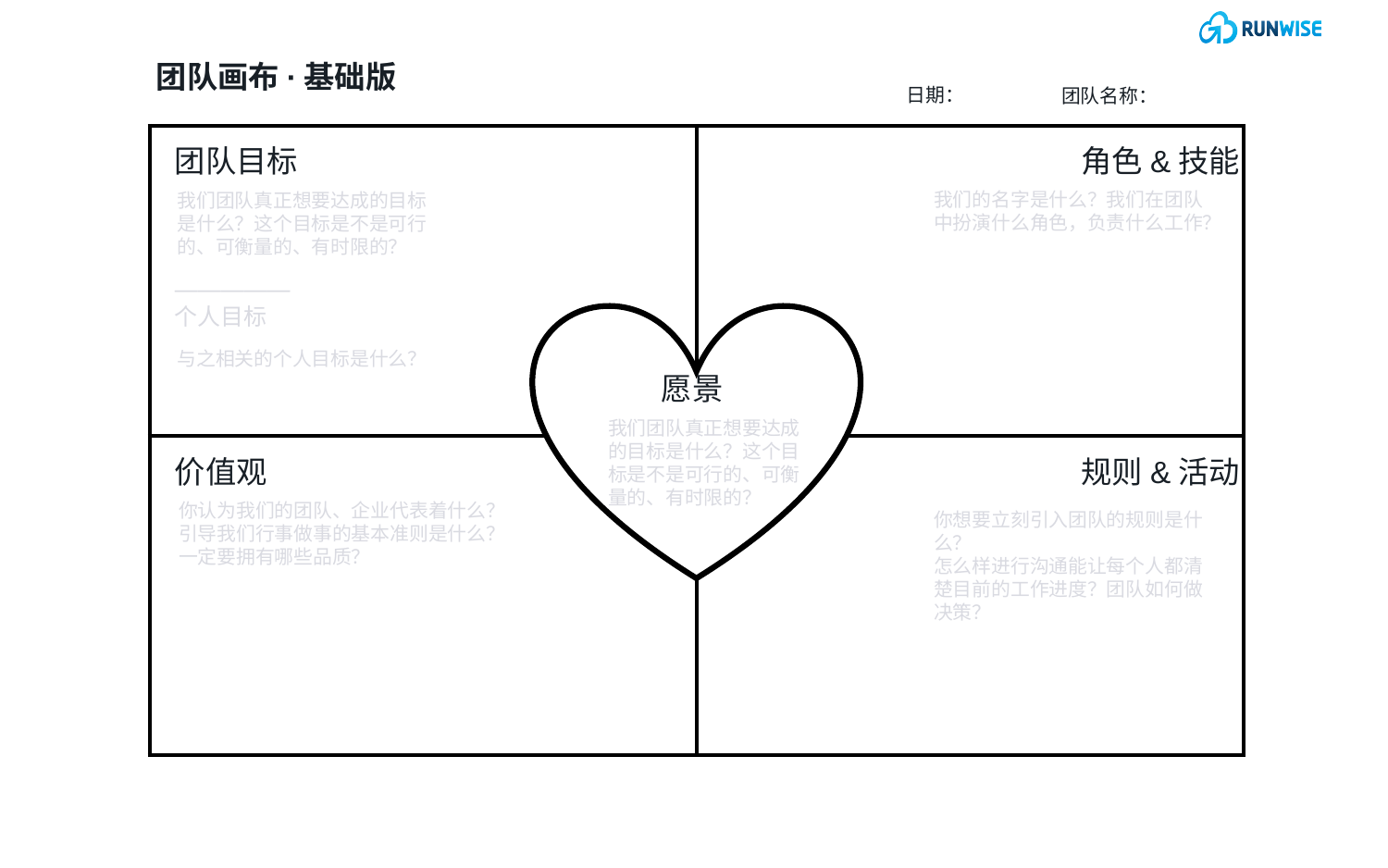

团队画布·基础版
角色&技能
团队目标
愿景
价值观
规则&活动
日期：
团队名称：
|  |  |
| --- | --- |
|  |  |
我们的名字是什么？我们在团队中扮演什么角色，负责什么工作？
我们团队真正想要达成的目标是什么？这个目标是不是可行的、可衡量的、有时限的？
—————
个人目标

与之相关的个人目标是什么？
我们团队真正想要达成的目标是什么？这个目标是不是可行的、可衡量的、有时限的？
你认为我们的团队、企业代表着什么？引导我们行事做事的基本准则是什么？一定要拥有哪些品质？

你想要立刻引入团队的规则是什么？
怎么样进行沟通能让每个人都清楚目前的工作进度？团队如何做决策？